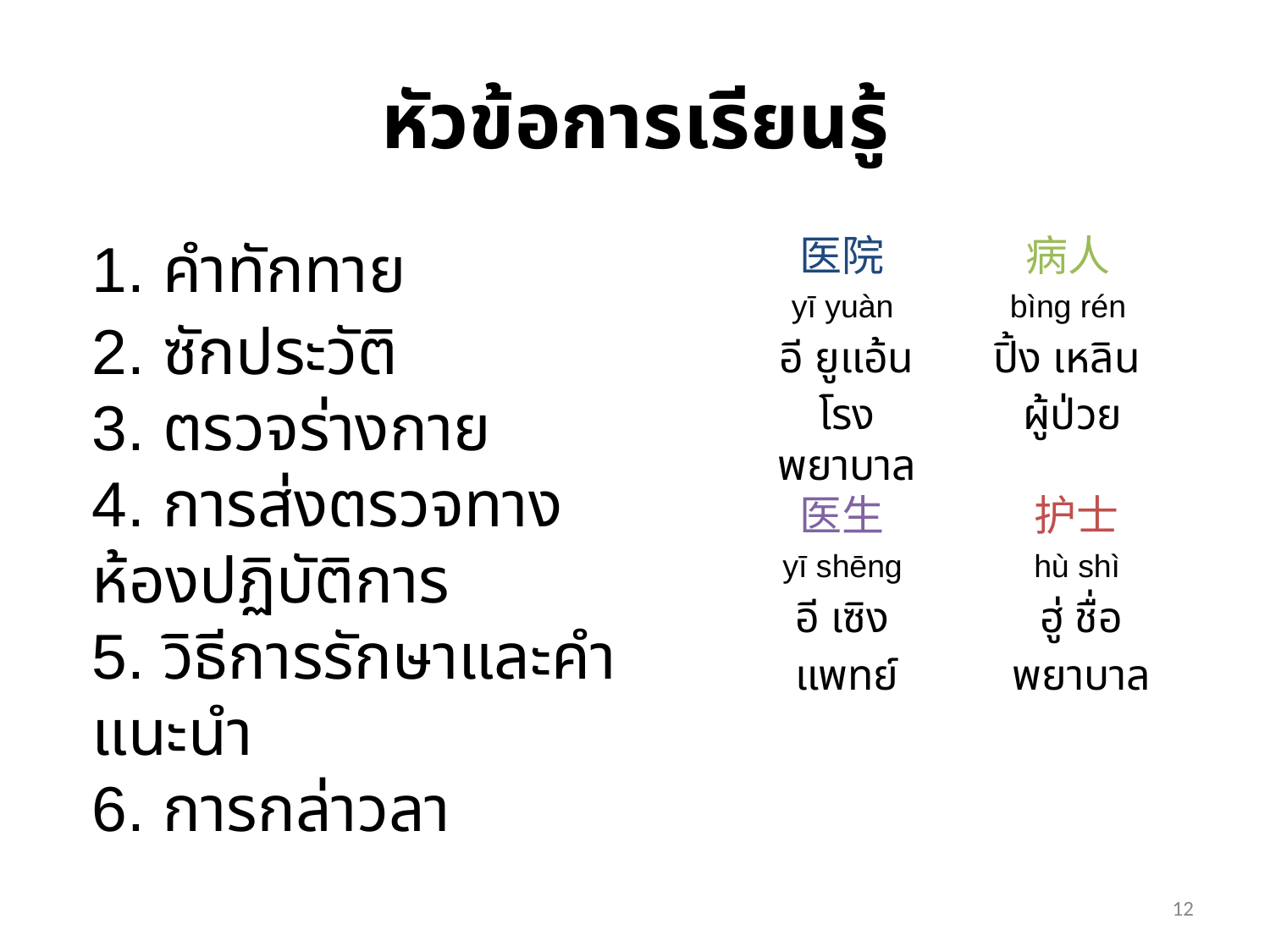

# หัวข้อการเรียนรู้
1. คำทักทาย
2. ซักประวัติ
3. ตรวจร่างกาย
4. การส่งตรวจทางห้องปฏิบัติการ
5. วิธีการรักษาและคำแนะนำ
6. การกล่าวลา
医院
yī yuàn
อี ยูแอ้น
โรงพยาบาล
病人
bìng rén
ปิ้ง เหลิน
ผู้ป่วย
医生
yī shēng
อี เซิง
แพทย์
护士
hù shì
ฮู่ ชื่อ
พยาบาล
12